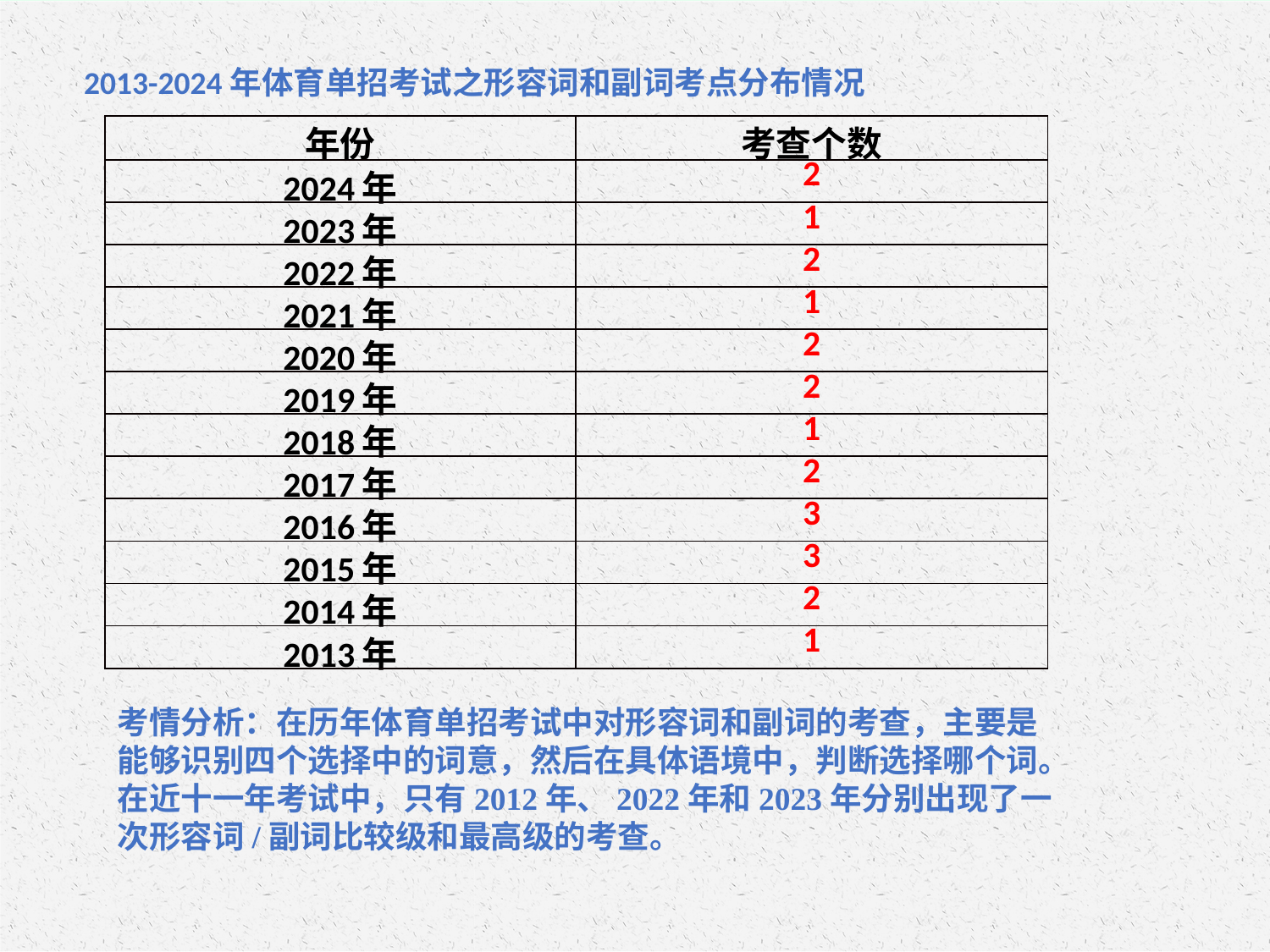

2013-2024年体育单招考试之形容词和副词考点分布情况
| 年份 | 考查个数 |
| --- | --- |
| 2024年 | 2 |
| 2023年 | 1 |
| 2022年 | 2 |
| 2021年 | 1 |
| 2020年 | 2 |
| 2019年 | 2 |
| 2018年 | 1 |
| 2017年 | 2 |
| 2016年 | 3 |
| 2015年 | 3 |
| 2014年 | 2 |
| 2013年 | 1 |
考情分析：在历年体育单招考试中对形容词和副词的考查，主要是能够识别四个选择中的词意，然后在具体语境中，判断选择哪个词。在近十一年考试中，只有2012年、2022年和2023年分别出现了一次形容词/副词比较级和最高级的考查。